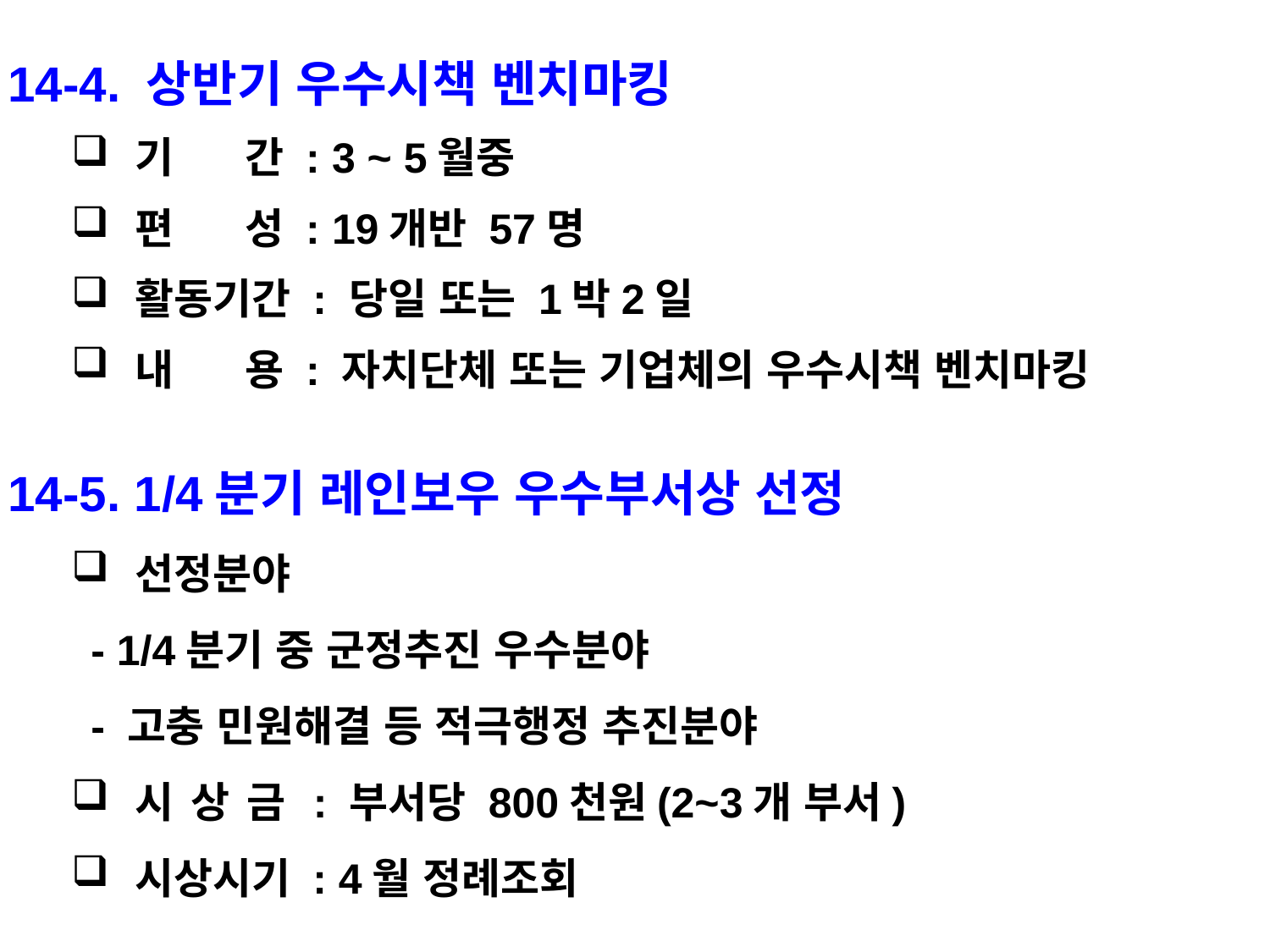

14-4. 상반기 우수시책 벤치마킹
기      간 : 3 ~ 5월중
편      성 : 19개반 57명
활동기간 : 당일 또는 1박2일
내      용 : 자치단체 또는 기업체의 우수시책 벤치마킹
14-5. 1/4분기 레인보우 우수부서상 선정
선정분야
       - 1/4분기 중 군정추진 우수분야
       - 고충 민원해결 등 적극행정 추진분야
시 상 금 : 부서당 800천원(2~3개 부서)
시상시기 : 4월 정례조회